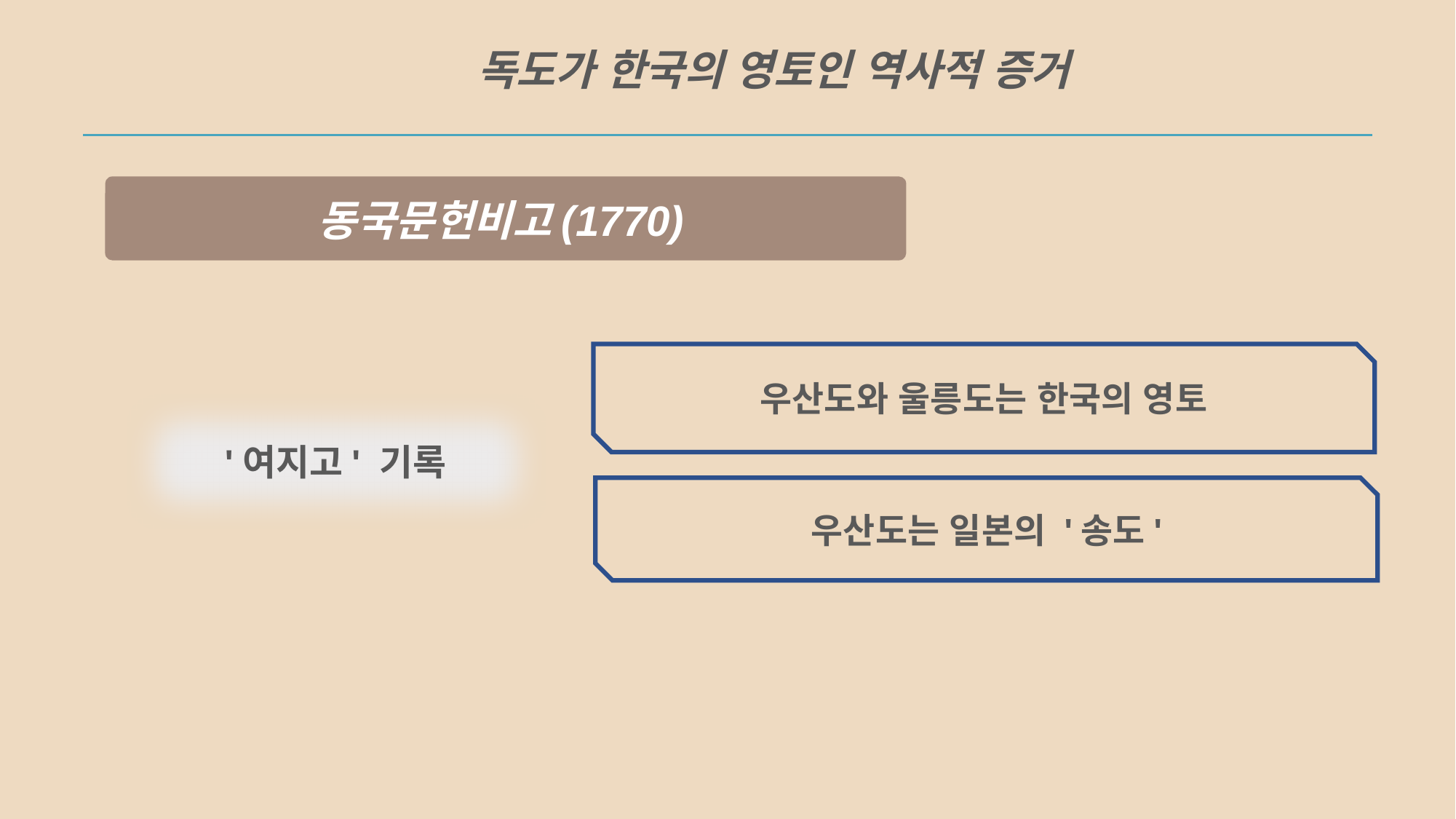

독도가 한국의 영토인 역사적 증거

동국문헌비고(1770)
우산도와 울릉도는 한국의 영토
'여지고' 기록
우산도는 일본의 '송도'